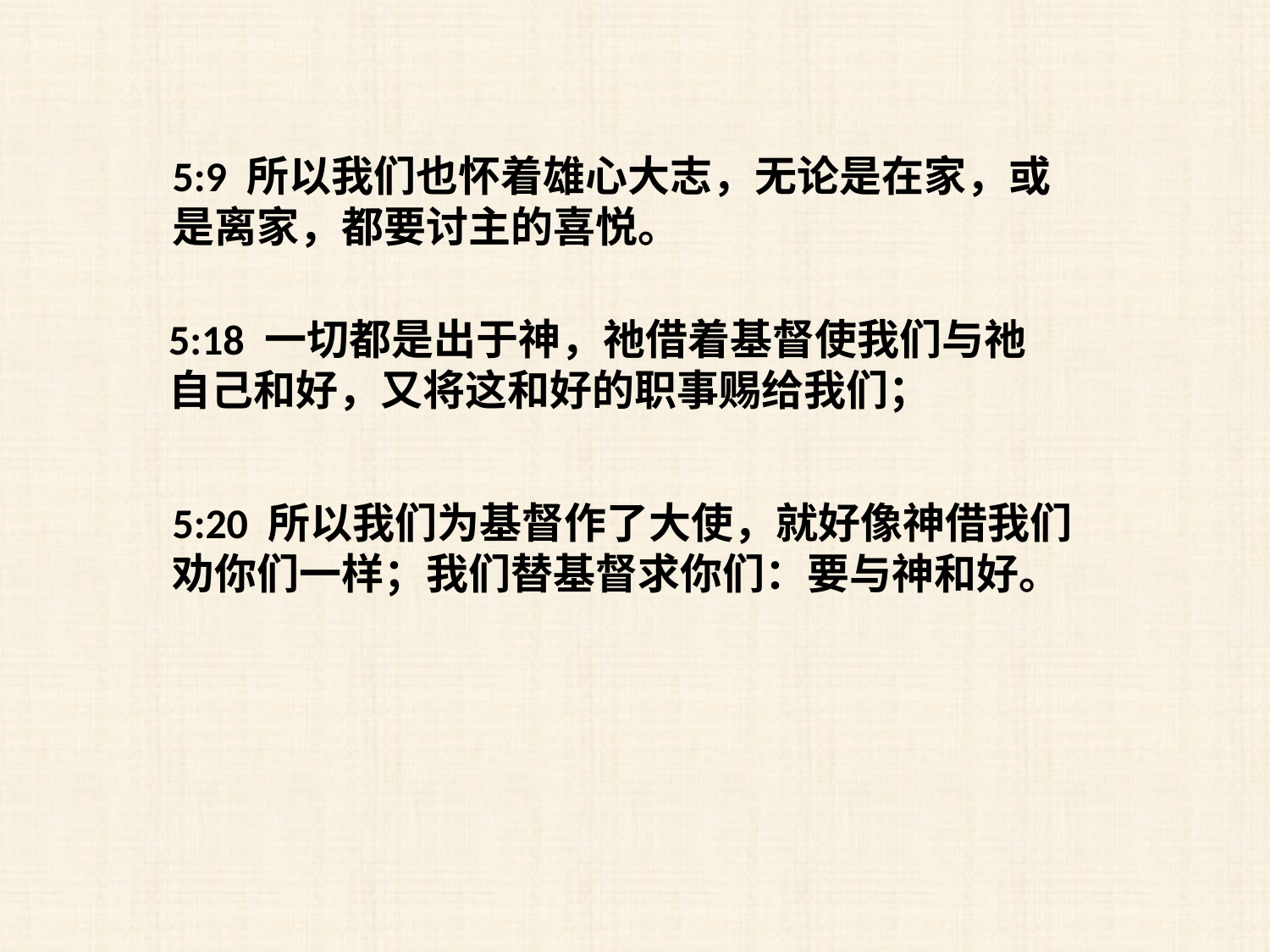

5:9 所以我们也怀着雄心大志，无论是在家，或是离家，都要讨主的喜悦。
5:18 一切都是出于神，祂借着基督使我们与祂自己和好，又将这和好的职事赐给我们；
5:20 所以我们为基督作了大使，就好像神借我们劝你们一样；我们替基督求你们：要与神和好。